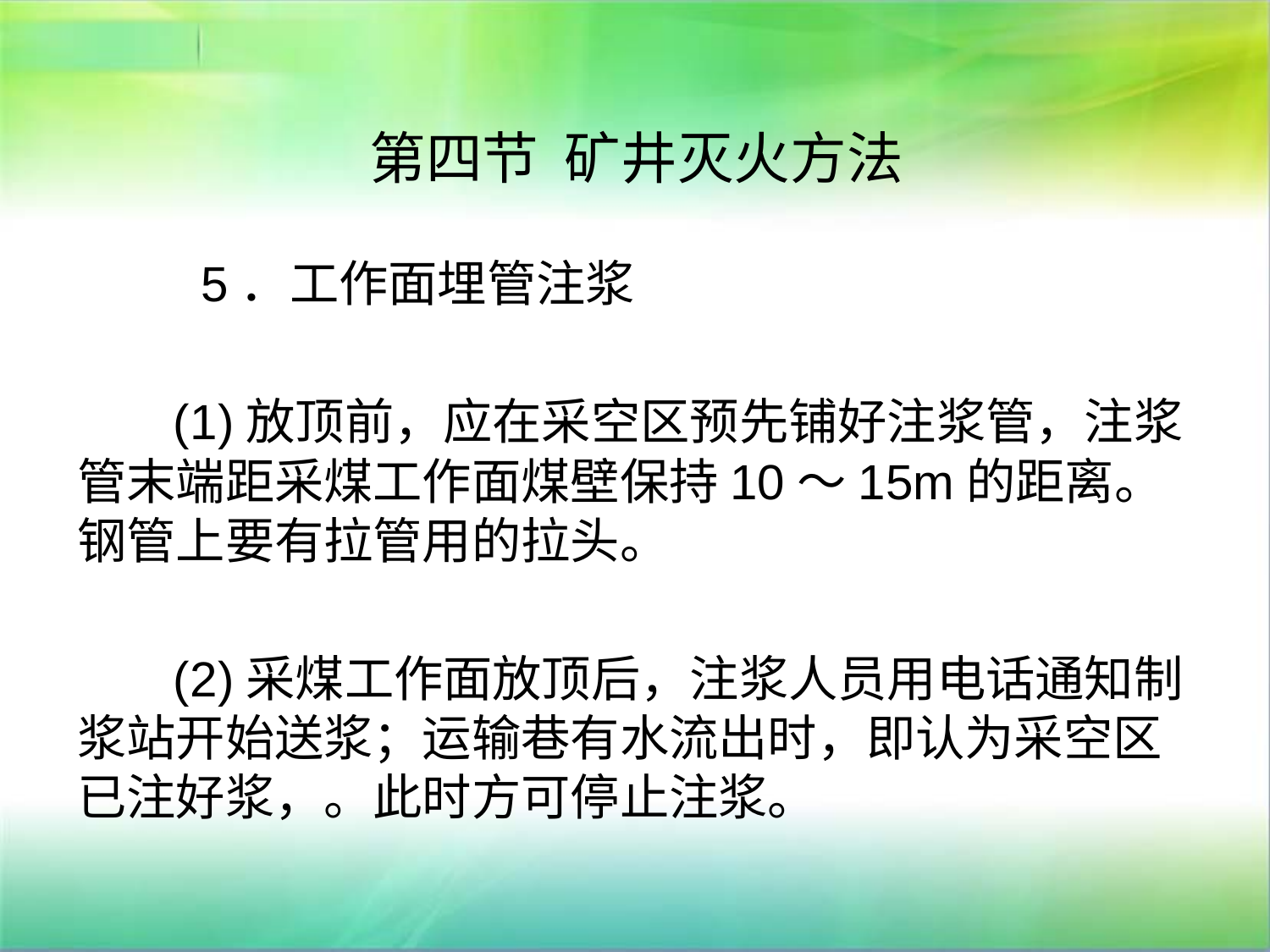

# 第四节  矿井灭火方法
         5．工作面埋管注浆

       (1)放顶前，应在采空区预先铺好注浆管，注浆管末端距采煤工作面煤壁保持10～15m的距离。钢管上要有拉管用的拉头。

       (2)采煤工作面放顶后，注浆人员用电话通知制浆站开始送浆；运输巷有水流出时，即认为采空区已注好浆，。此时方可停止注浆。